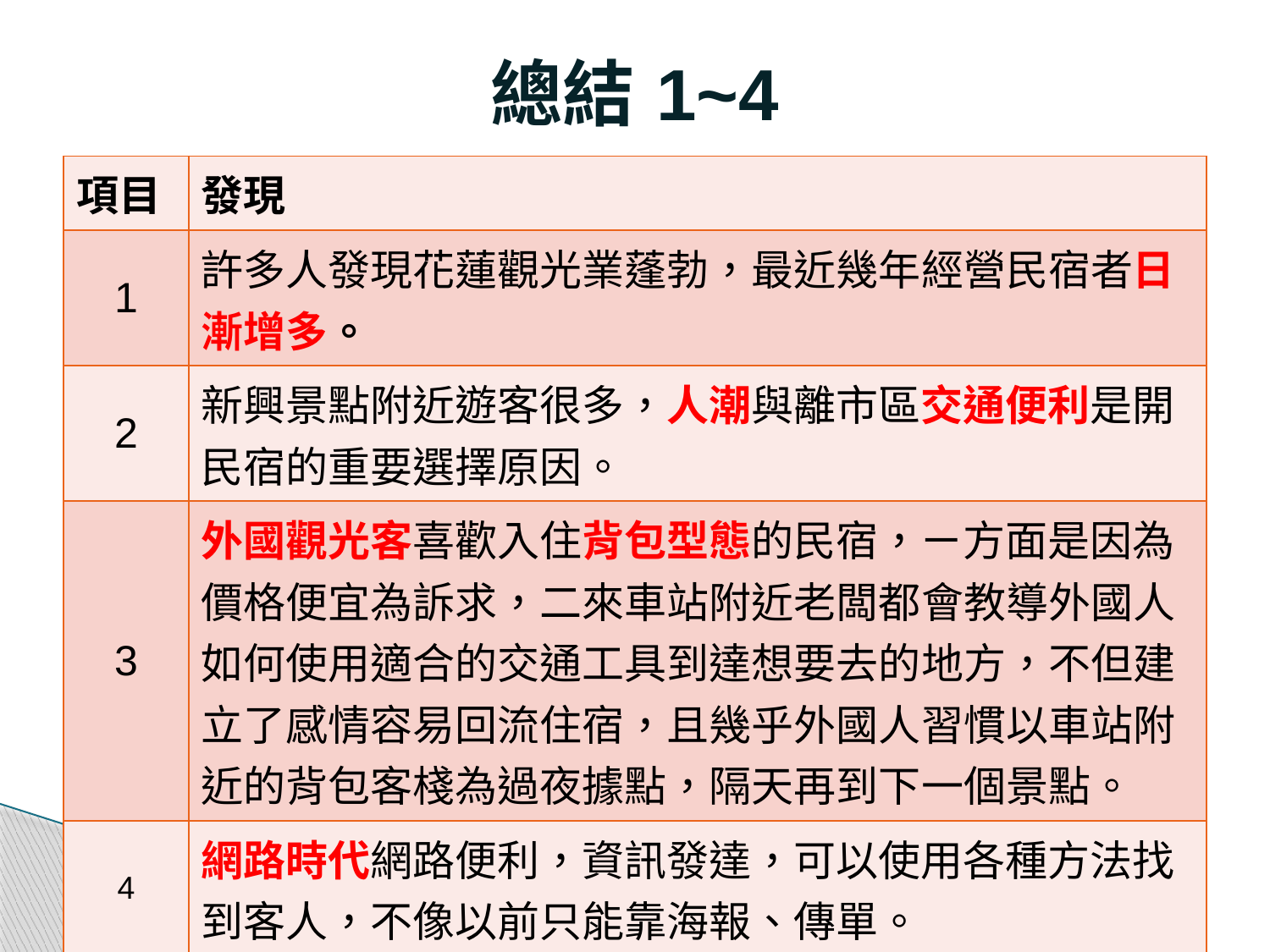

# 總結1~4
| 項目 | 發現 |
| --- | --- |
| 1 | 許多人發現花蓮觀光業蓬勃，最近幾年經營民宿者日漸增多。 |
| 2 | 新興景點附近遊客很多，人潮與離市區交通便利是開民宿的重要選擇原因。 |
| 3 | 外國觀光客喜歡入住背包型態的民宿，ㄧ方面是因為價格便宜為訴求，二來車站附近老闆都會教導外國人如何使用適合的交通工具到達想要去的地方，不但建立了感情容易回流住宿，且幾乎外國人習慣以車站附近的背包客棧為過夜據點，隔天再到下一個景點。 |
| 4 | 網路時代網路便利，資訊發達，可以使用各種方法找到客人，不像以前只能靠海報、傳單。 |